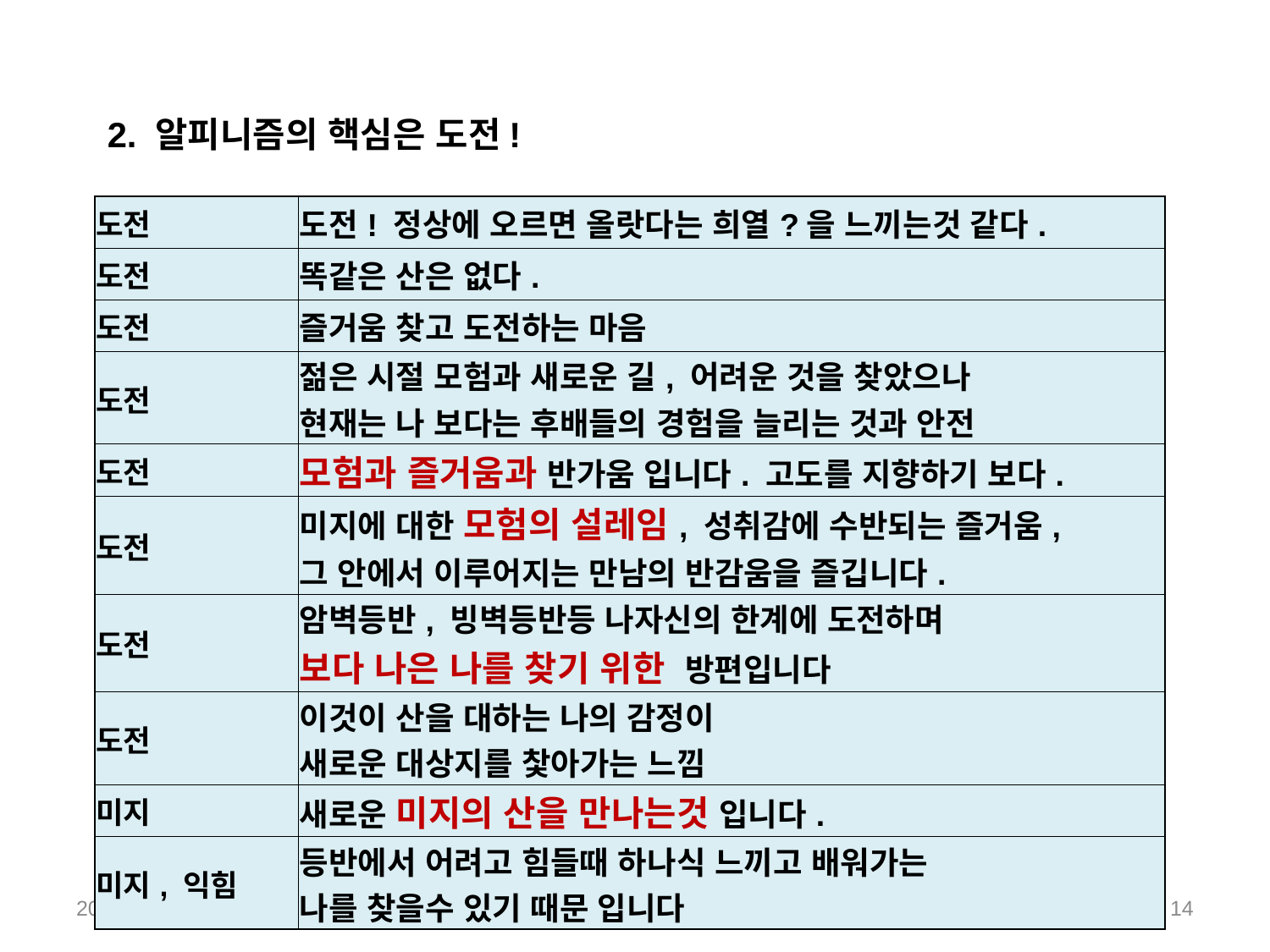

2. 알피니즘의 핵심은 도전!
| 도전 | 도전! 정상에 오르면 올랏다는 희열?을 느끼는것 같다. |
| --- | --- |
| 도전 | 똑같은 산은 없다. |
| 도전 | 즐거움 찾고 도전하는 마음 |
| 도전 | 젊은 시절 모험과 새로운 길, 어려운 것을 찾았으나 현재는 나 보다는 후배들의 경험을 늘리는 것과 안전 |
| 도전 | 모험과 즐거움과 반가움 입니다. 고도를 지향하기 보다. |
| 도전 | 미지에 대한 모험의 설레임, 성취감에 수반되는 즐거움, 그 안에서 이루어지는 만남의 반감움을 즐깁니다. |
| 도전 | 암벽등반, 빙벽등반등 나자신의 한계에 도전하며 보다 나은 나를 찾기 위한 방편입니다 |
| 도전 | 이것이 산을 대하는 나의 감정이 새로운 대상지를 찿아가는 느낌 |
| 미지 | 새로운 미지의 산을 만나는것 입니다. |
| 미지, 익힘 | 등반에서 어려고 힘들때 하나식 느끼고 배워가는 나를 찾을수 있기 때문 입니다 |
2018-03-10
대한산악구조대 왜 산에 가는가?
14